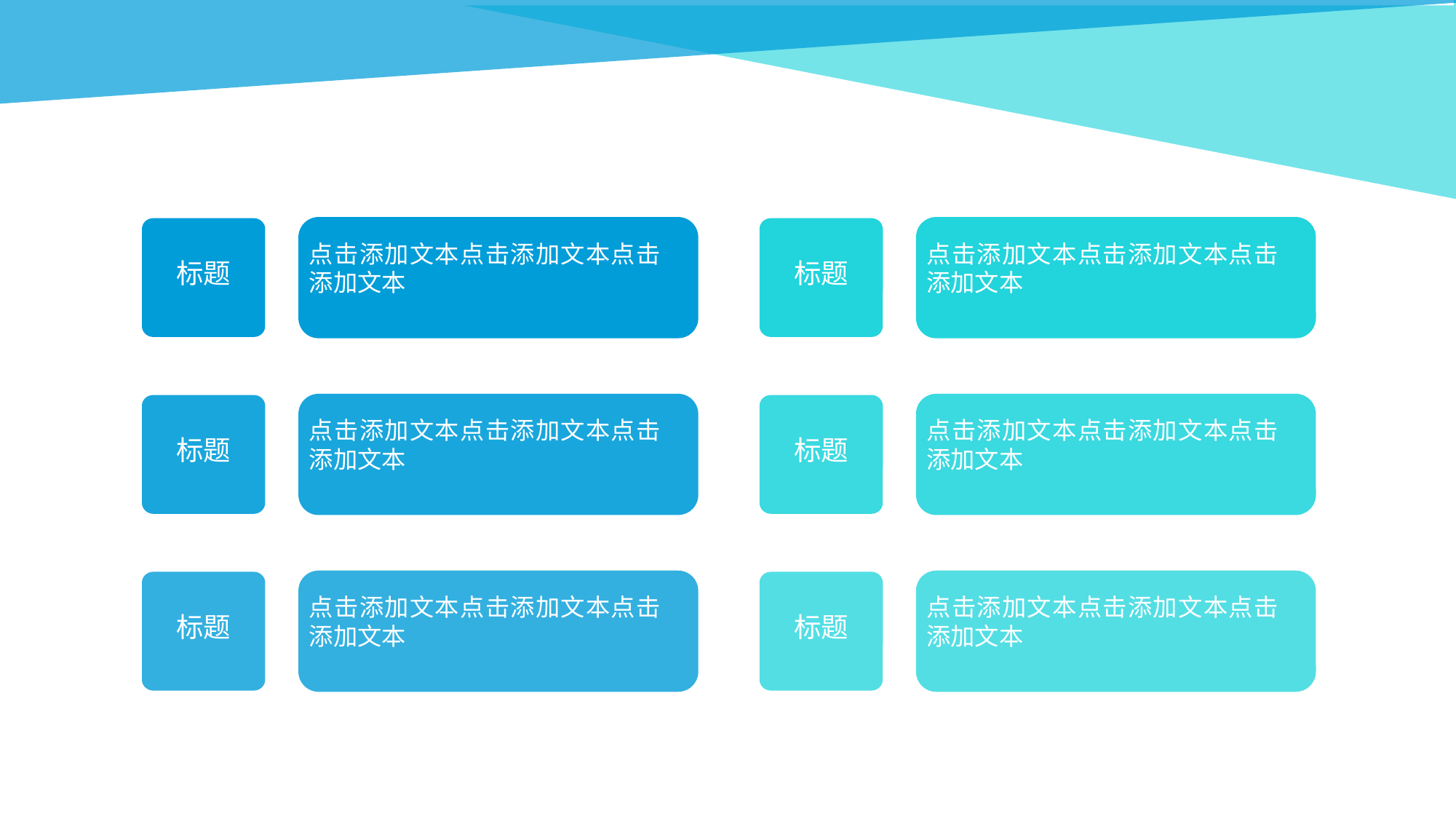

点击添加文本点击添加文本点击添加文本
点击添加文本点击添加文本点击添加文本
标题
标题

点击添加文本点击添加文本点击添加文本
点击添加文本点击添加文本点击添加文本
标题
标题

点击添加文本点击添加文本点击添加文本
点击添加文本点击添加文本点击添加文本
标题
标题